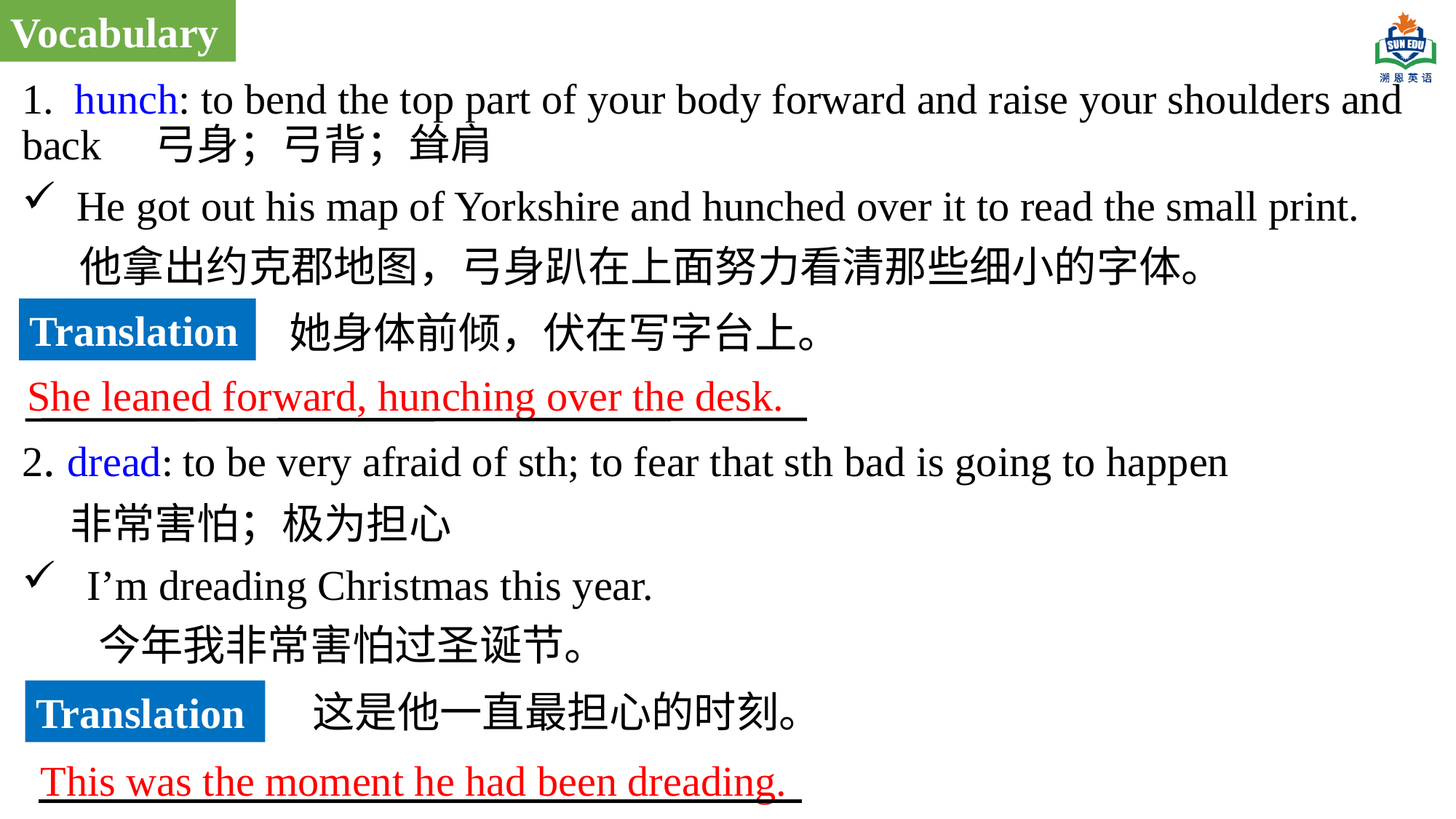

Vocabulary
1.  hunch: to bend the top part of your body forward and raise your shoulders and back    弓身；弓背；耸肩
He got out his map of Yorkshire and hunched over it to read the small print.
     他拿出约克郡地图，弓身趴在上面努力看清那些细小的字体。

2. dread: to be very afraid of sth; to fear that sth bad is going to happen
    非常害怕；极为担心
 I’m dreading Christmas this year.
       今年我非常害怕过圣诞节。
Translation
她身体前倾，伏在写字台上。
She leaned forward, hunching over the desk.
这是他一直最担心的时刻。
Translation
This was the moment he had been dreading.